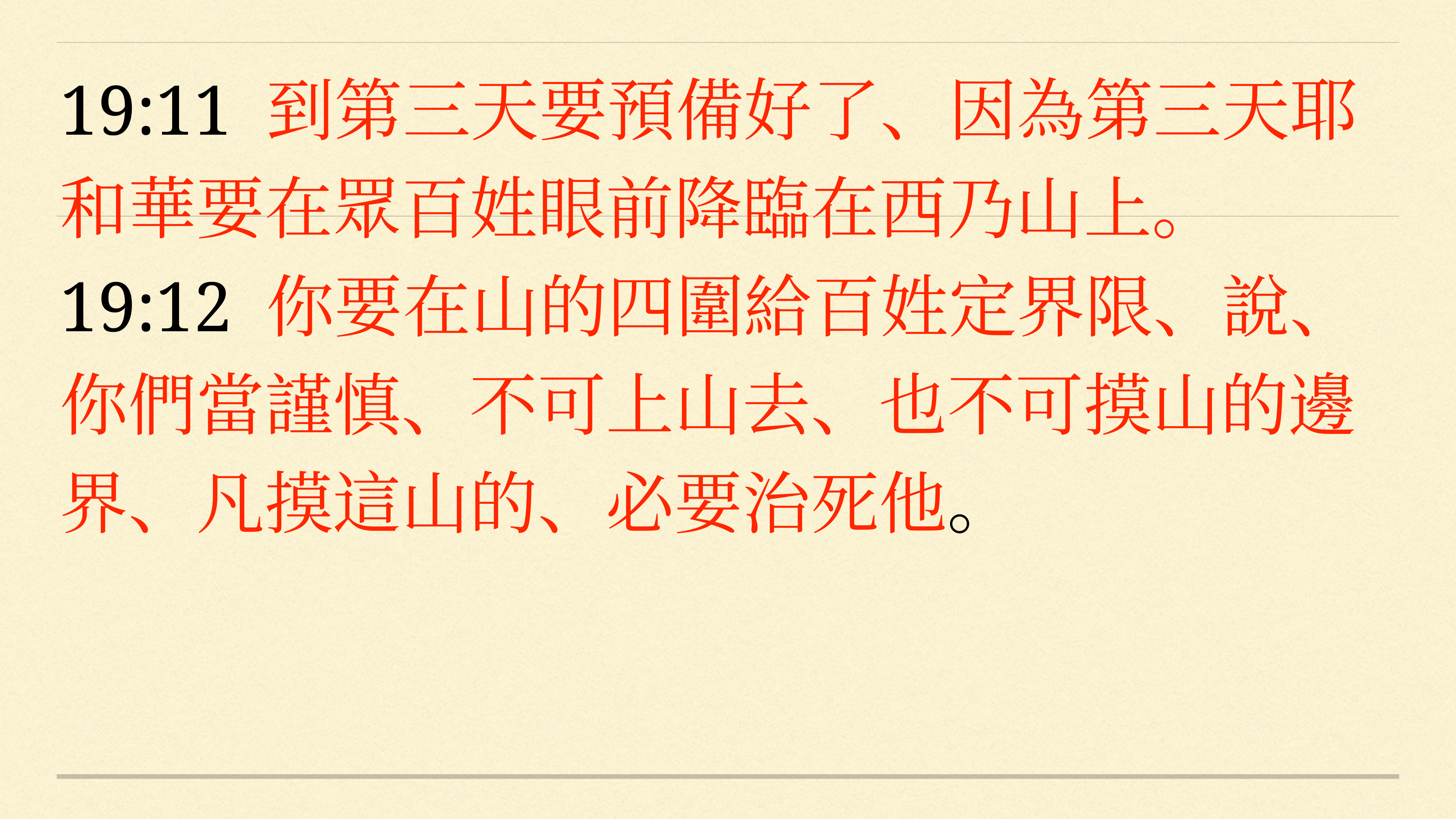

19:11 到第三天要預備好了、因為第三天耶和華要在眾百姓眼前降臨在西乃山上。
19:12 你要在山的四圍給百姓定界限、說、你們當謹慎、不可上山去、也不可摸山的邊界、凡摸這山的、必要治死他。
#